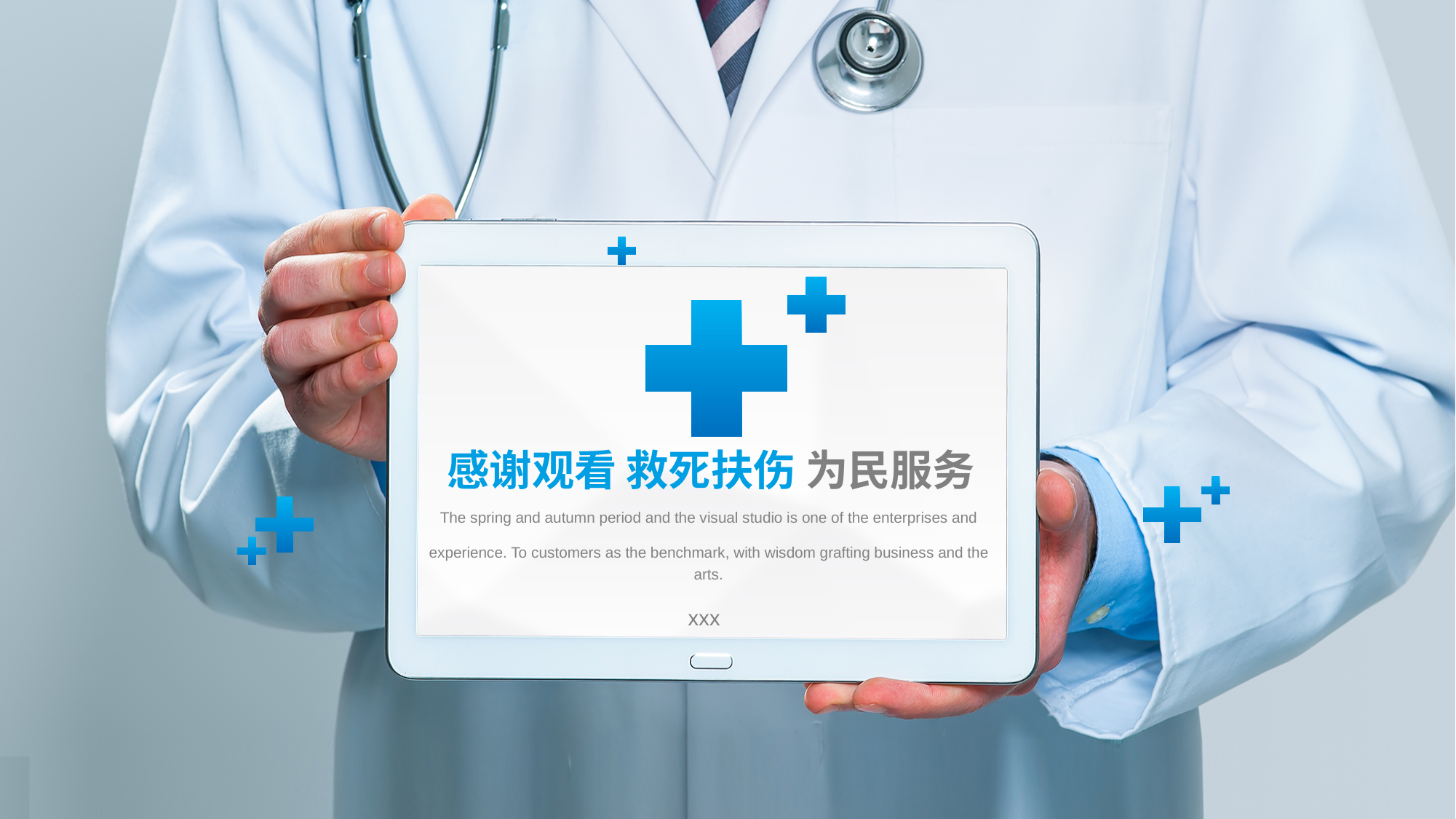

感谢观看 救死扶伤 为民服务

The spring and autumn period and the visual studio is one of the enterprises and
experience. To customers as the benchmark, with wisdom grafting business and the arts.

xxx